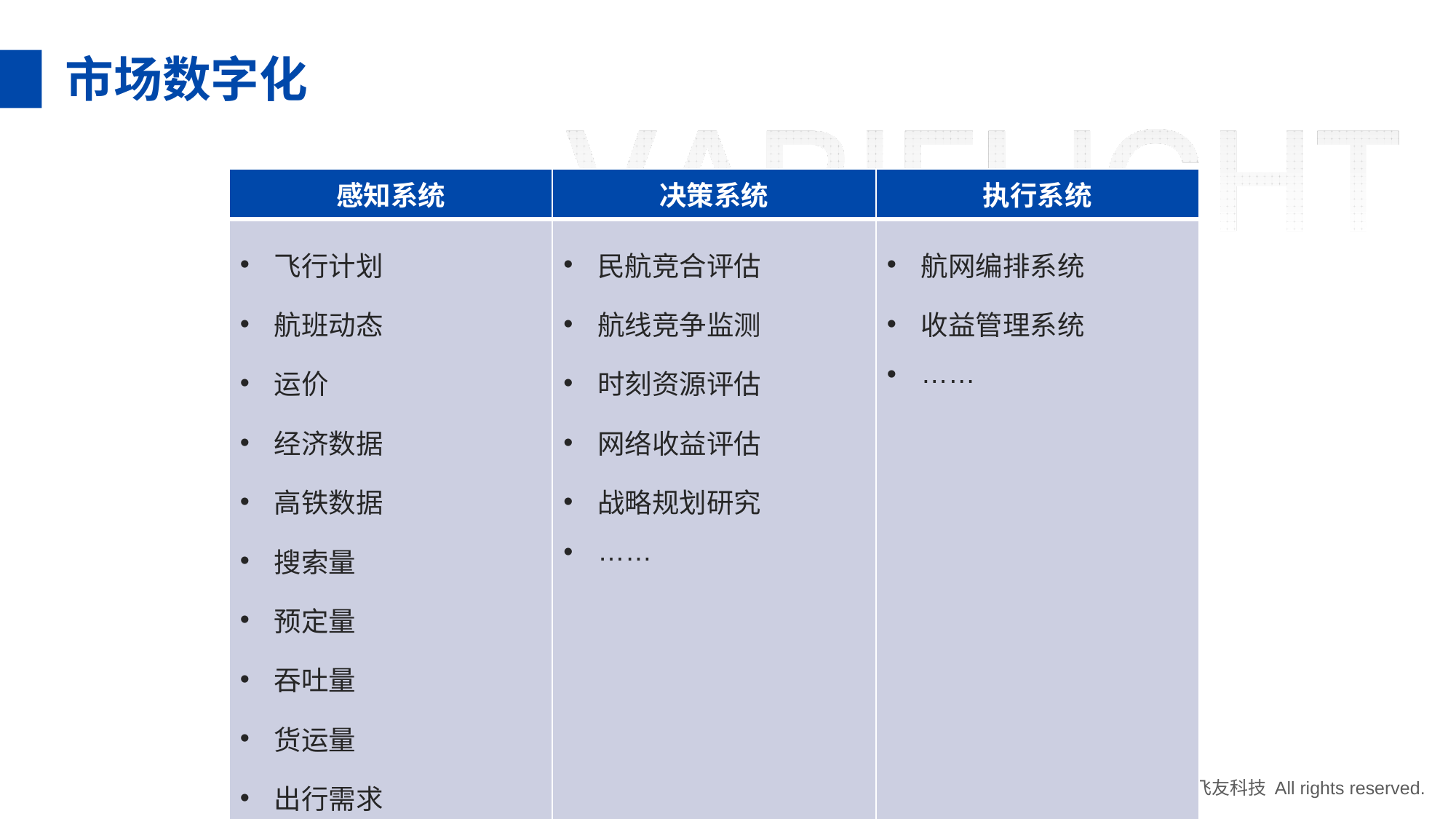

市场数字化
| 感知系统 | 决策系统 | 执行系统 |
| --- | --- | --- |
| 飞行计划 航班动态 运价 经济数据 高铁数据 搜索量 预定量 吞吐量 货运量 出行需求 …… | 民航竞合评估 航线竞争监测 时刻资源评估 网络收益评估 战略规划研究 …… | 航网编排系统 收益管理系统 …… |